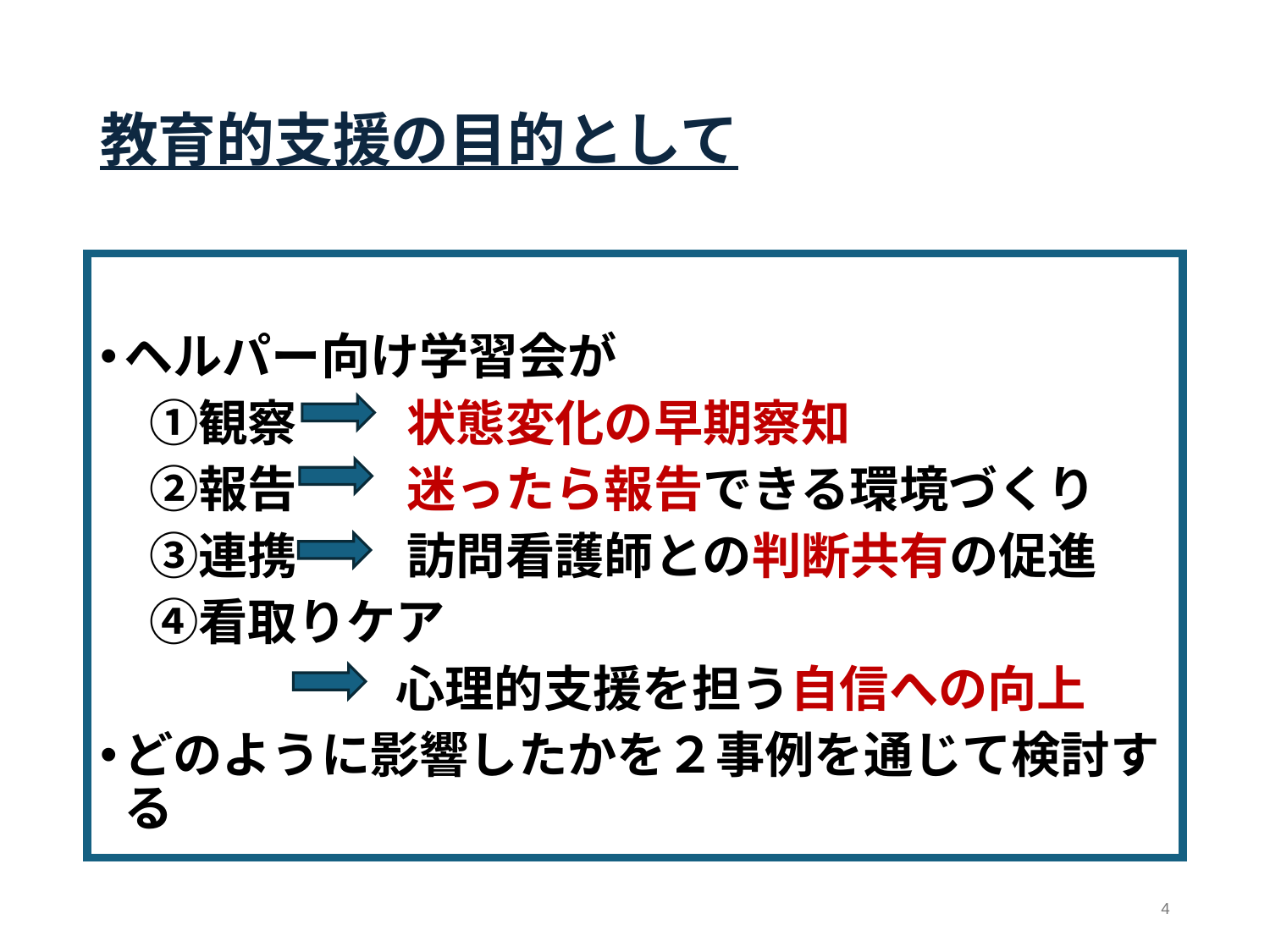

# 教育的支援の目的として

ヘルパー向け学習会が
　①観察 　　状態変化の早期察知
　②報告 　　迷ったら報告できる環境づくり
　③連携 　　訪問看護師との判断共有の促進
　④看取りケア
　　　　　　心理的支援を担う自信への向上
どのように影響したかを２事例を通じて検討する

4